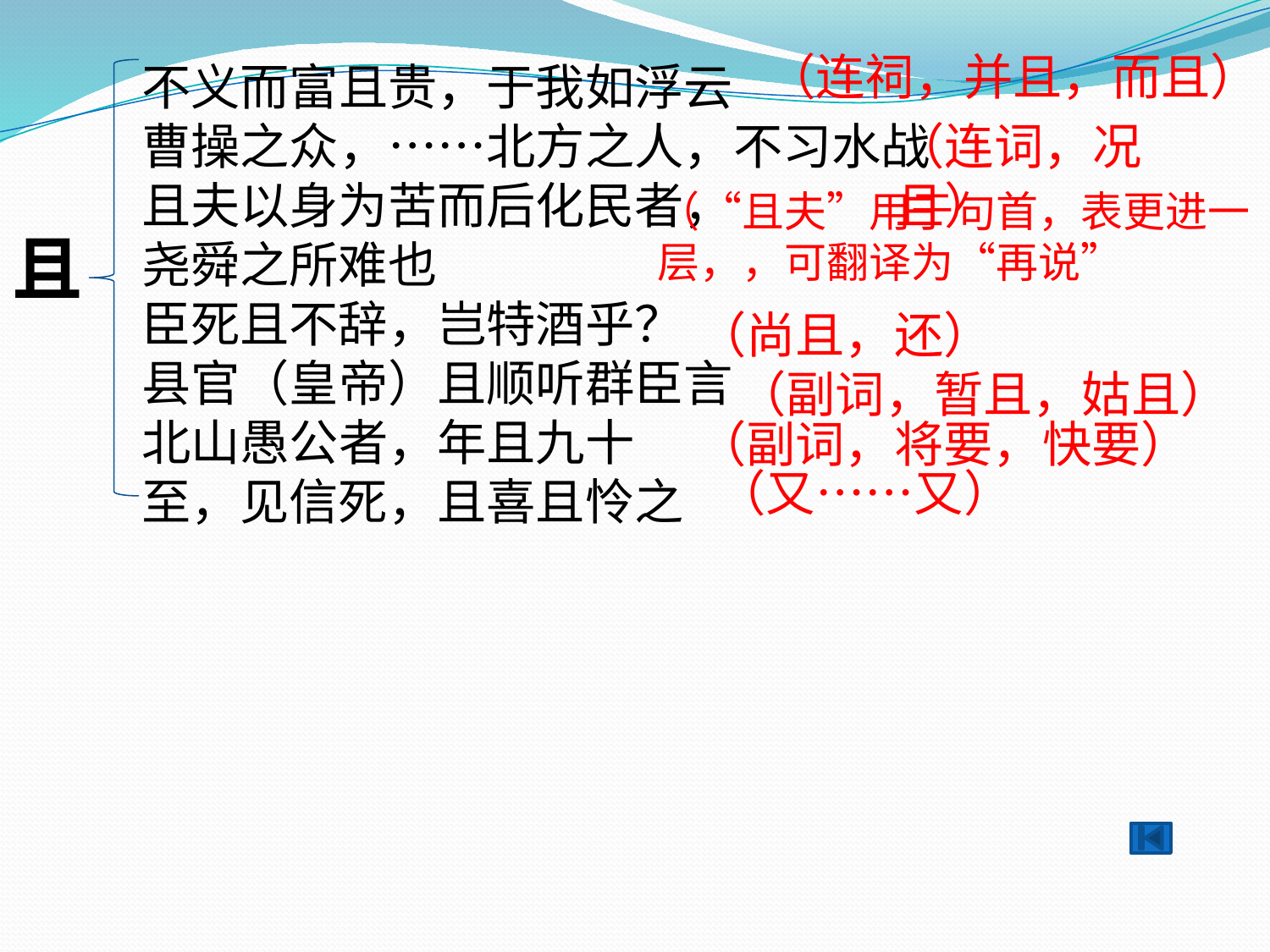

（连祠，并且，而且）
不义而富且贵，于我如浮云
曹操之众，……北方之人，不习水战
且夫以身为苦而后化民者，
尧舜之所难也
臣死且不辞，岂特酒乎？
县官（皇帝）且顺听群臣言
北山愚公者，年且九十
至，见信死，且喜且怜之

（连词，况且）
（“且夫”用于句首，表更进一层，，可翻译为“再说”
且
（尚且，还）
（副词，暂且，姑且）
（副词，将要，快要）
（又……又）